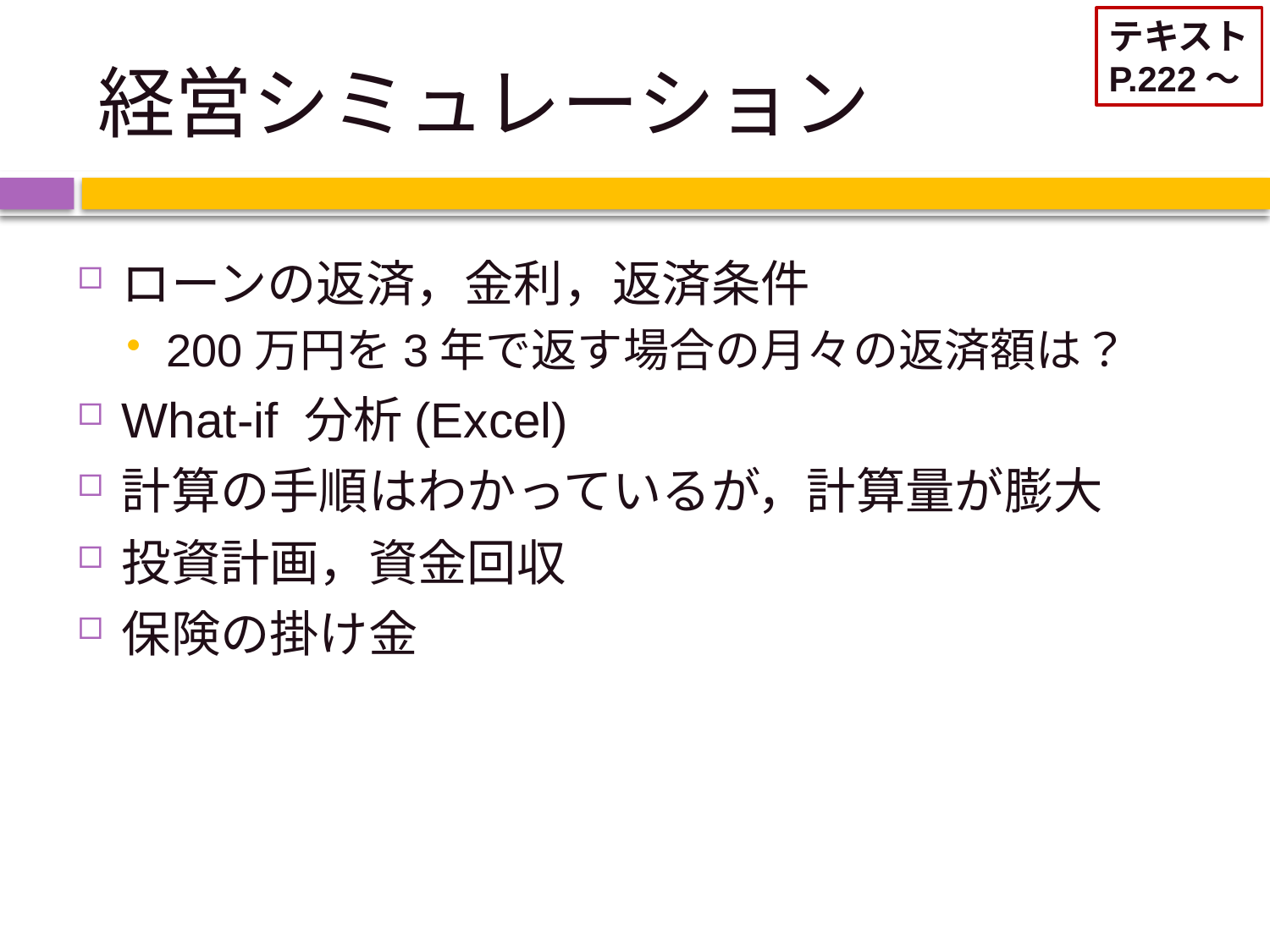

テキスト
P.222～
# 経営シミュレーション
ローンの返済，金利，返済条件
200万円を3年で返す場合の月々の返済額は？
What-if 分析(Excel)
計算の手順はわかっているが，計算量が膨大
投資計画，資金回収
保険の掛け金